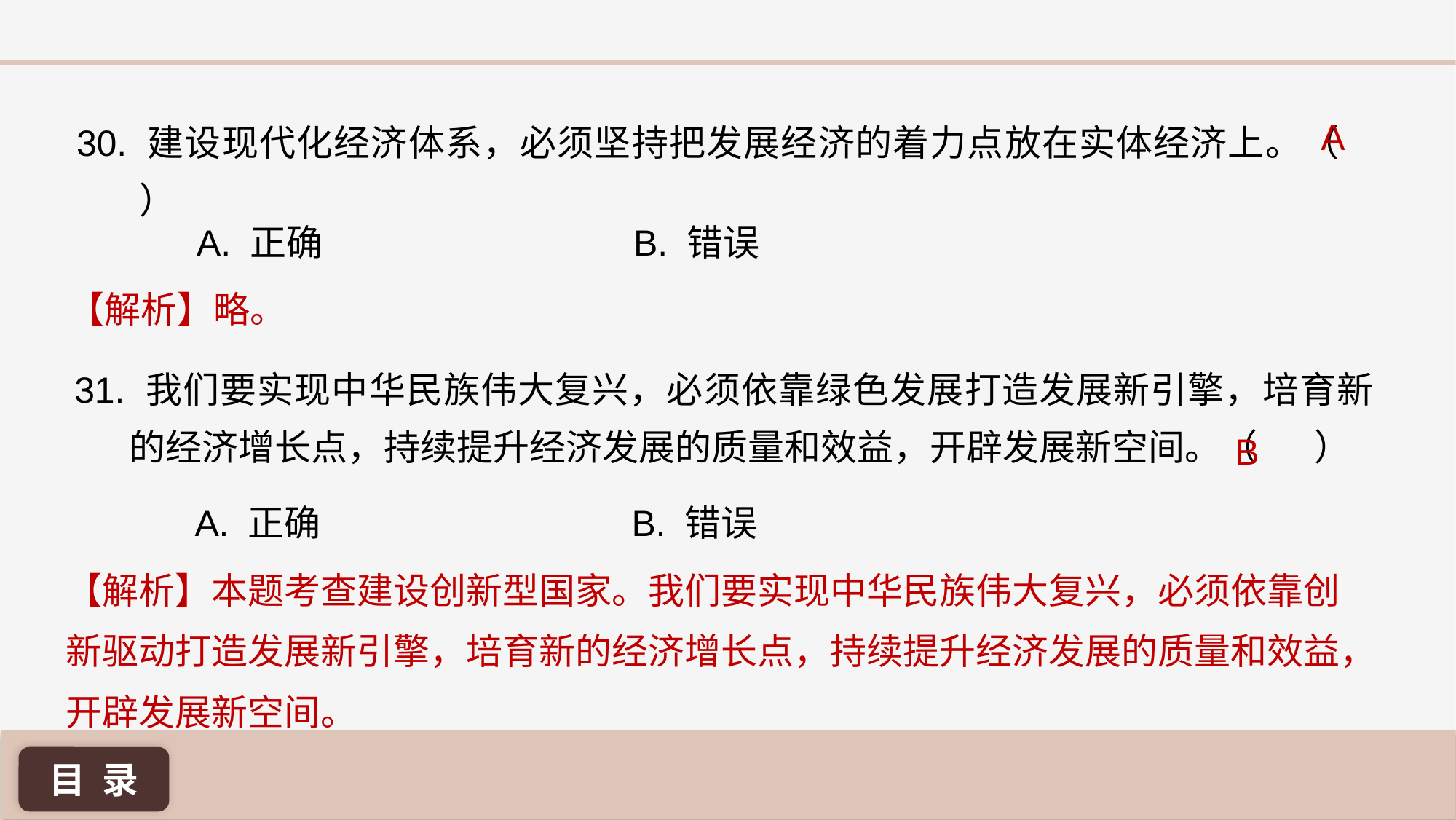

A
30. 建设现代化经济体系，必须坚持把发展经济的着力点放在实体经济上。（      ）
A. 正确 			B. 错误
【解析】略。
31. 我们要实现中华民族伟大复兴，必须依靠绿色发展打造发展新引擎，培育新的经济增长点，持续提升经济发展的质量和效益，开辟发展新空间。（       ）
B
A. 正确 			B. 错误
【解析】本题考查建设创新型国家。我们要实现中华民族伟大复兴，必须依靠创新驱动打造发展新引擎，培育新的经济增长点，持续提升经济发展的质量和效益，开辟发展新空间。